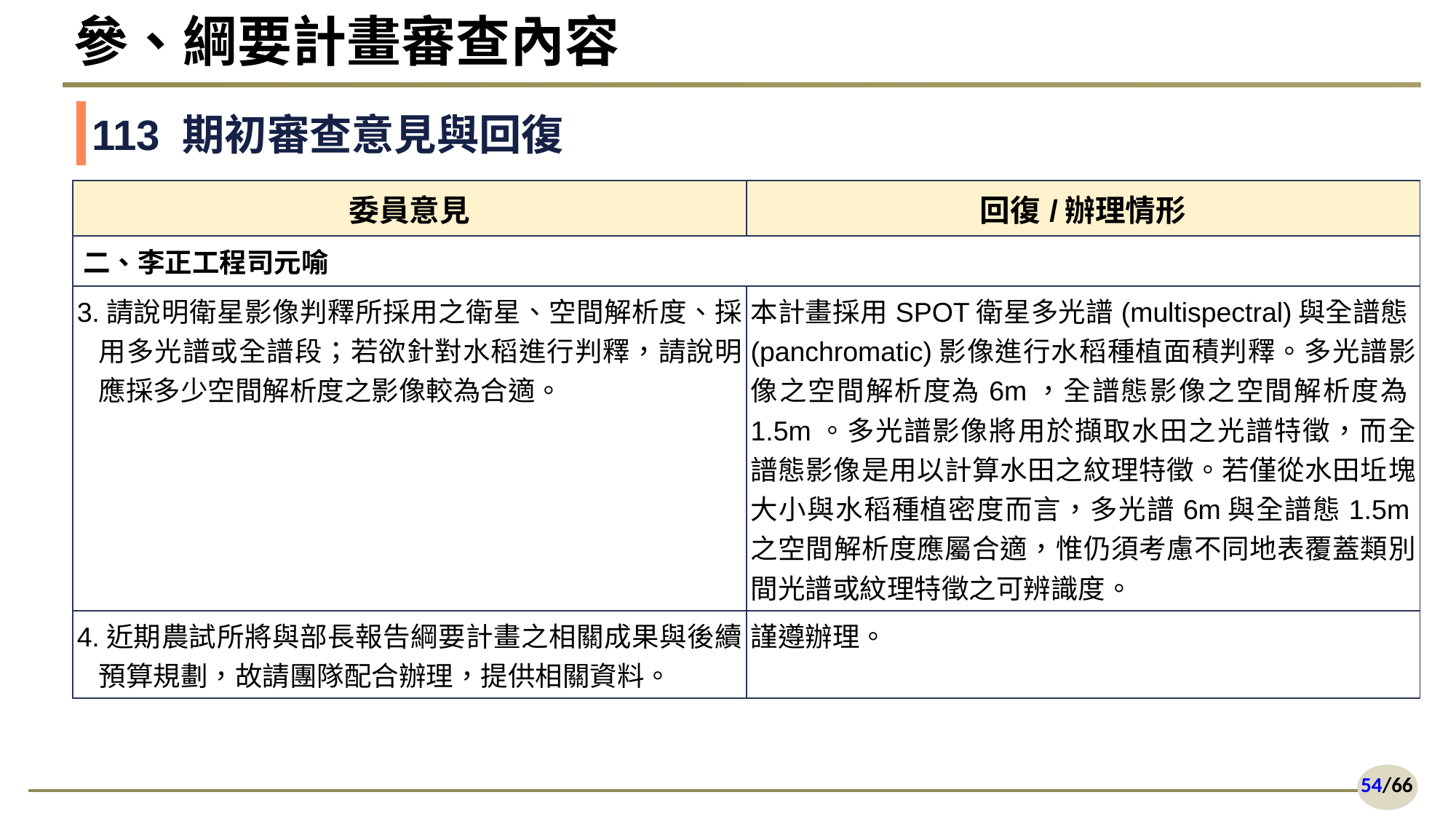

# 參、綱要計畫審查內容
113 期初審查意見與回復
| 委員意見 | 回復/辦理情形 |
| --- | --- |
| 二、李正工程司元喻 |  |
| 3.請說明衛星影像判釋所採用之衛星、空間解析度、採用多光譜或全譜段；若欲針對水稻進行判釋，請說明應採多少空間解析度之影像較為合適。 | 本計畫採用SPOT衛星多光譜(multispectral)與全譜態(panchromatic)影像進行水稻種植面積判釋。多光譜影像之空間解析度為6m，全譜態影像之空間解析度為1.5m。多光譜影像將用於擷取水田之光譜特徵，而全譜態影像是用以計算水田之紋理特徵。若僅從水田坵塊大小與水稻種植密度而言，多光譜6m與全譜態1.5m之空間解析度應屬合適，惟仍須考慮不同地表覆蓋類別間光譜或紋理特徵之可辨識度。 |
| 4.近期農試所將與部長報告綱要計畫之相關成果與後續預算規劃，故請團隊配合辦理，提供相關資料。 | 謹遵辦理。 |
54/66